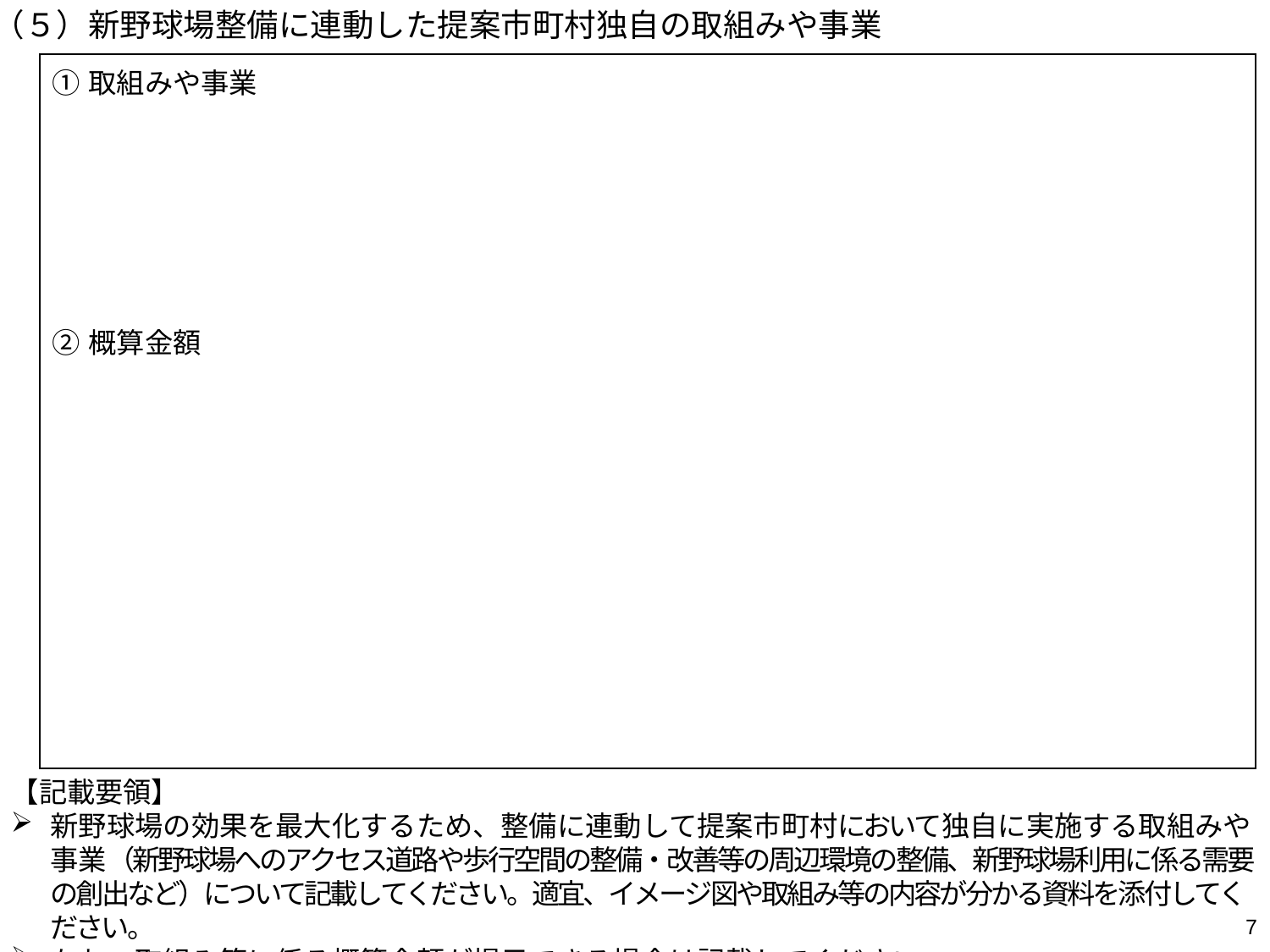

（５）新野球場整備に連動した提案市町村独自の取組みや事業
| ①取組みや事業 ②概算金額 |
| --- |
【記載要領】
新野球場の効果を最大化するため、整備に連動して提案市町村において独自に実施する取組みや事業（新野球場へのアクセス道路や歩行空間の整備・改善等の周辺環境の整備、新野球場利用に係る需要の創出など）について記載してください。適宜、イメージ図や取組み等の内容が分かる資料を添付してください。
なお、取組み等に係る概算金額が提示できる場合は記載してください。
7